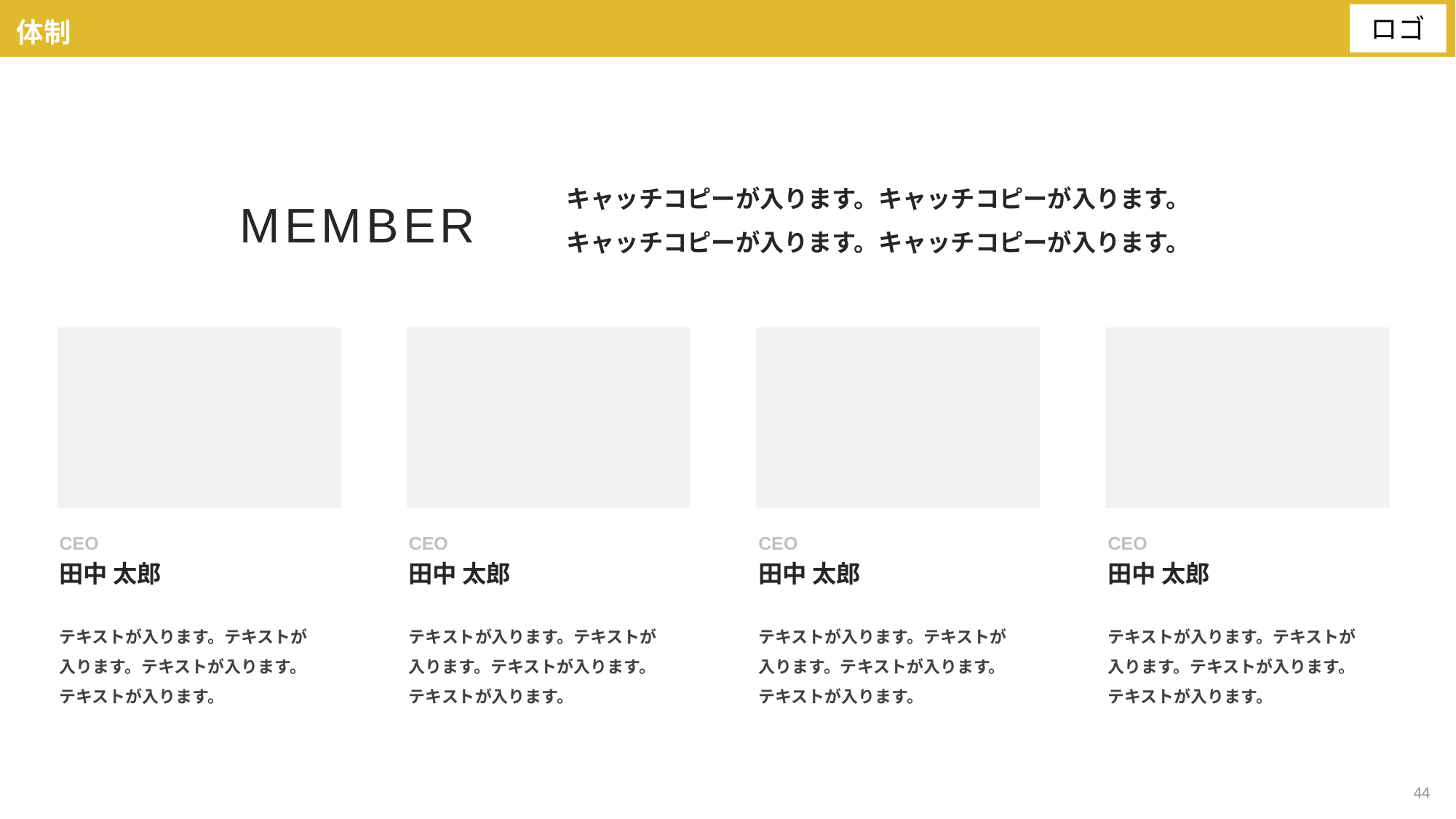

体制
キャッチコピーが入ります。キャッチコピーが入ります。
キャッチコピーが入ります。キャッチコピーが入ります。
MEMBER

CEO
CEO
CEO
CEO
田中 太郎
田中 太郎
田中 太郎
田中 太郎
テキストが入ります。テキストが入ります。テキストが入ります。テキストが入ります。
テキストが入ります。テキストが入ります。テキストが入ります。テキストが入ります。
テキストが入ります。テキストが入ります。テキストが入ります。テキストが入ります。
テキストが入ります。テキストが入ります。テキストが入ります。テキストが入ります。
44